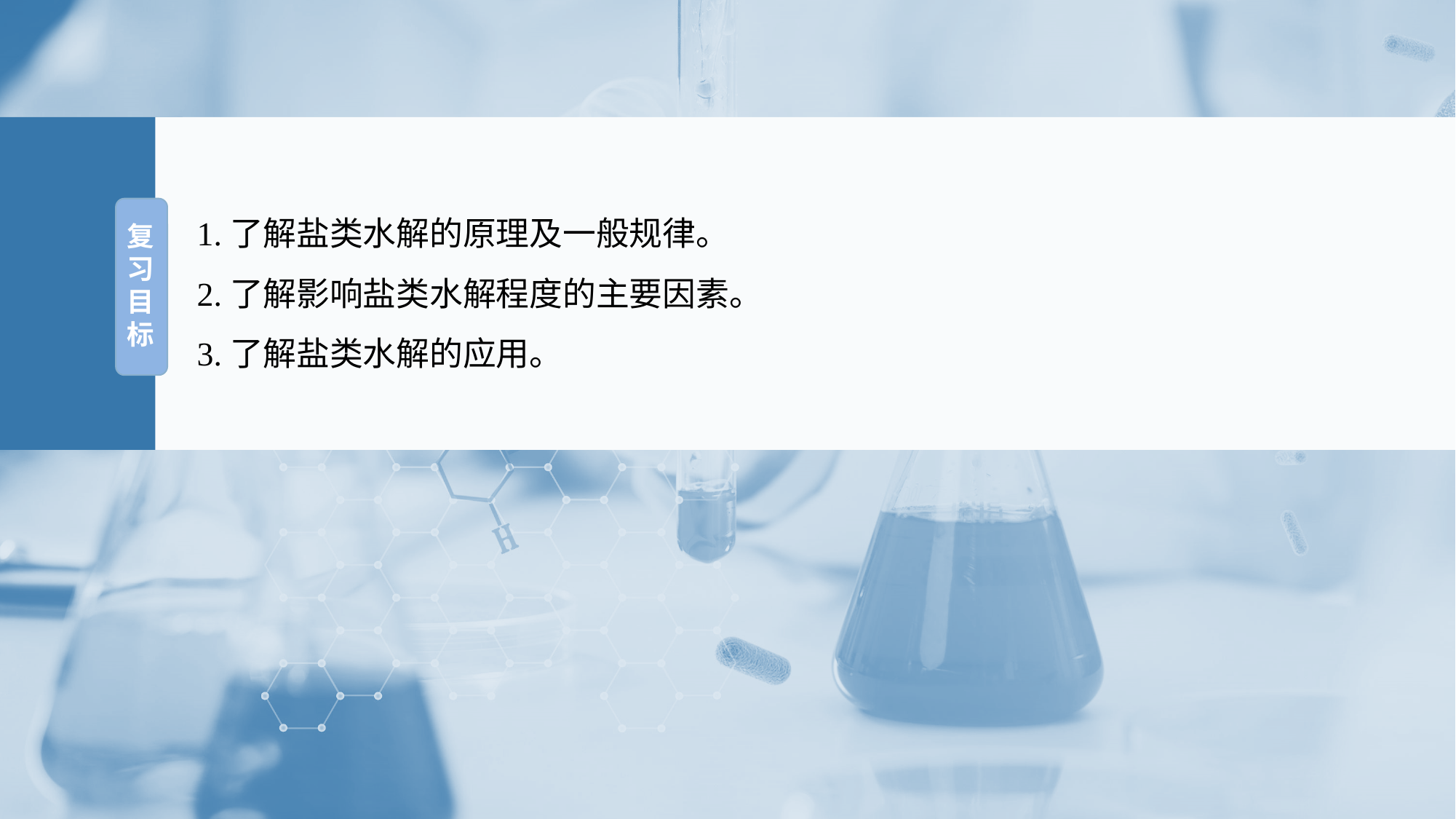

1.了解盐类水解的原理及一般规律。
2.了解影响盐类水解程度的主要因素。
3.了解盐类水解的应用。

复
习
目
标